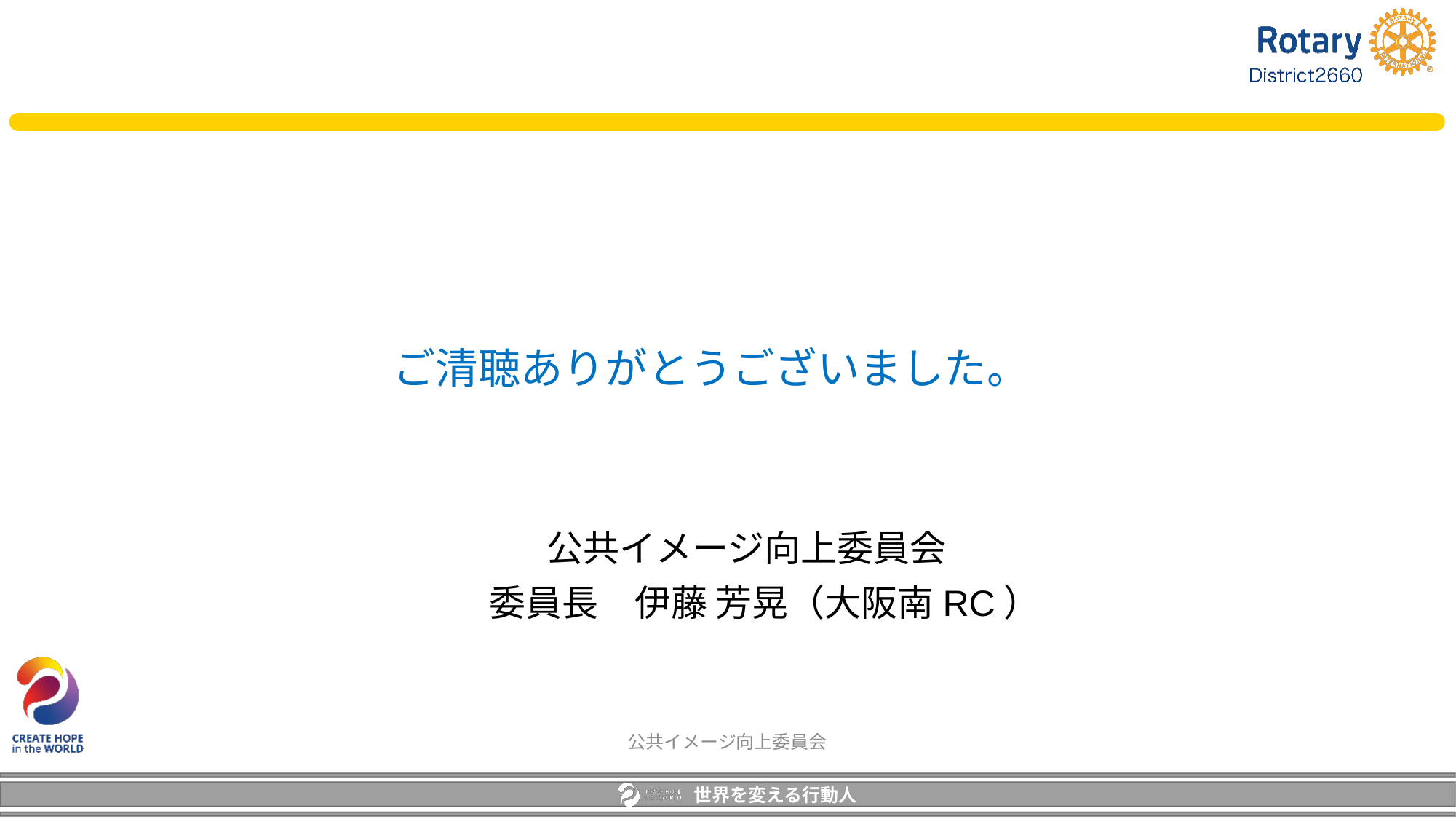

ご清聴ありがとうございました。

公共イメージ向上委員会
　委員長　伊藤 芳晃（大阪南RC）